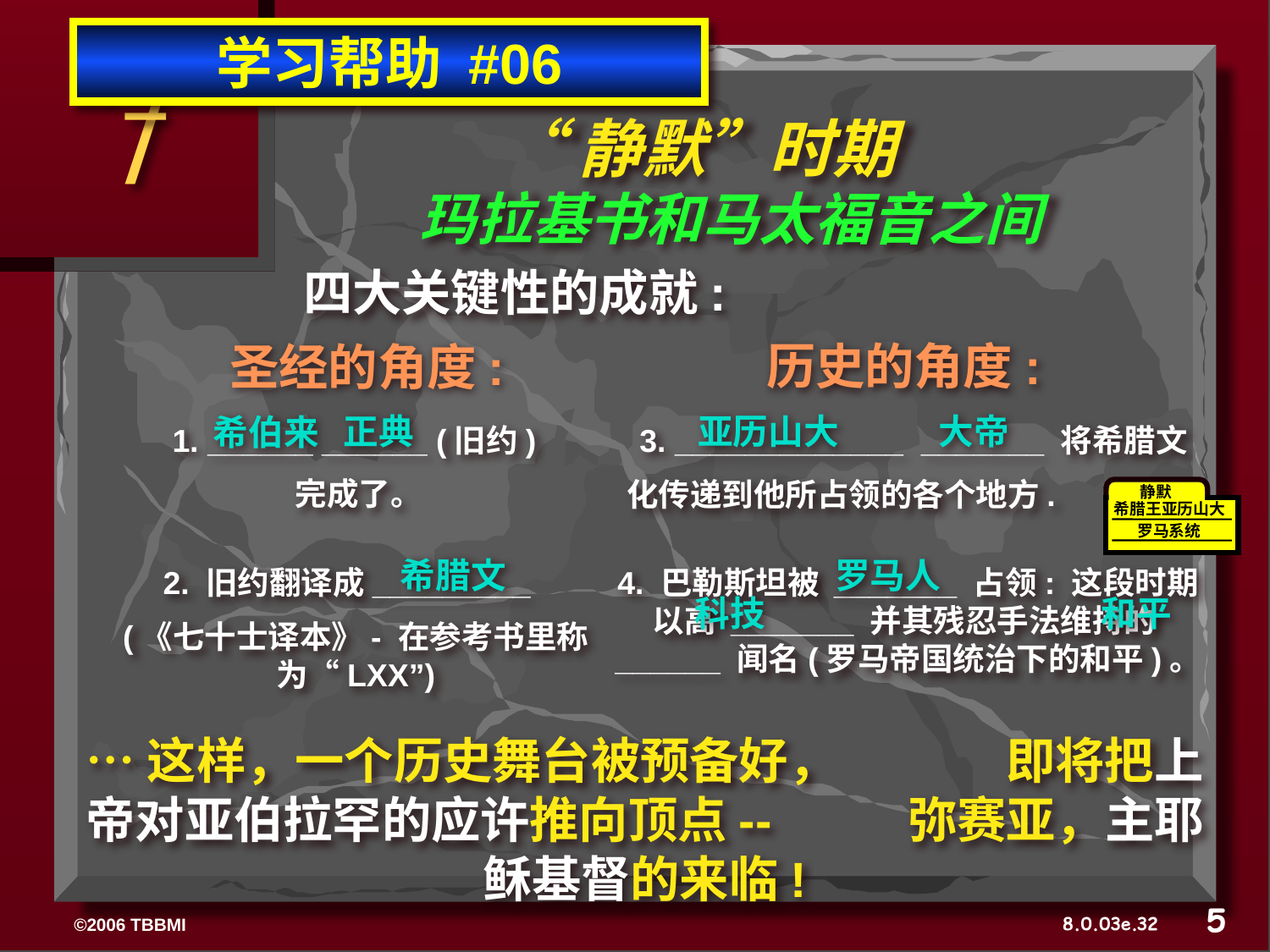

学习帮助 #06
7

“静默”时期

玛拉基书和马太福音之间
四大关键性的成就:
历史的角度:
圣经的角度:

正典
希伯来
1. ______ ______ (旧约)
完成了。
大帝
亚历山大
3. _____________  _______ 将希腊文
化传递到他所占领的各个地方.
静默

希腊王亚历山大
罗马系统
罗马人
4. 巴勒斯坦被 _______ 占领: 这段时期以高 _______ 并其残忍手法维持的______ 闻名(罗马帝国统治下的和平)。
科技
和平
希腊文
2. 旧约翻译成_________
(《七十士译本》- 在参考书里称为“LXX”)
…这样，一个历史舞台被预备好，               即将把上帝对亚伯拉罕的应许推向顶点--         弥赛亚，主耶稣基督的来临!
5
32